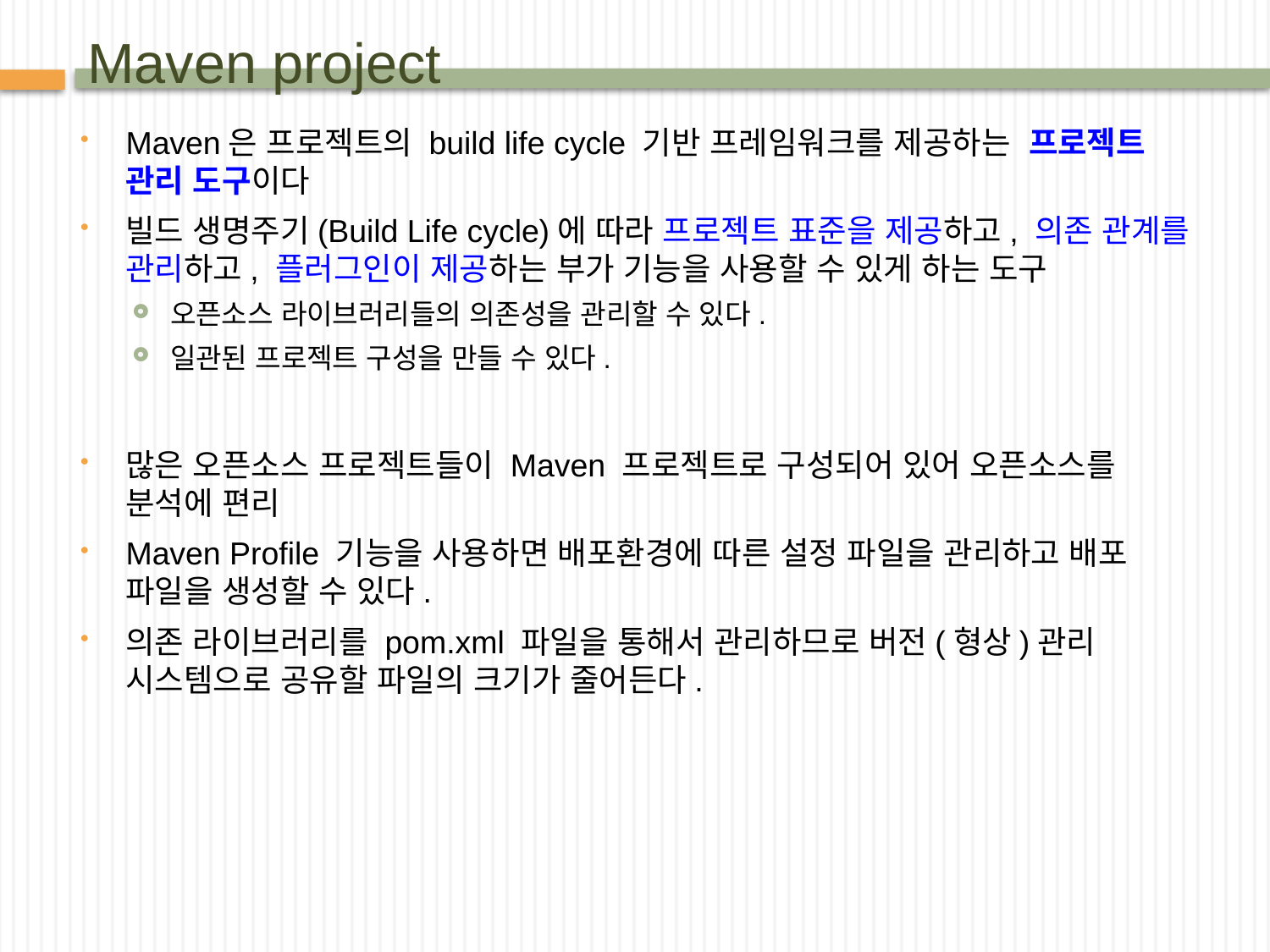

# Maven project
Maven은 프로젝트의 build life cycle 기반 프레임워크를 제공하는  프로젝트 관리 도구이다
빌드 생명주기(Build Life cycle)에 따라 프로젝트 표준을 제공하고, 의존 관계를 관리하고, 플러그인이 제공하는 부가 기능을 사용할 수 있게 하는 도구
오픈소스 라이브러리들의 의존성을 관리할 수 있다.
일관된 프로젝트 구성을 만들 수 있다.

많은 오픈소스 프로젝트들이 Maven 프로젝트로 구성되어 있어 오픈소스를 분석에 편리
Maven Profile 기능을 사용하면 배포환경에 따른 설정 파일을 관리하고 배포 파일을 생성할 수 있다.
의존 라이브러리를 pom.xml 파일을 통해서 관리하므로 버전(형상)관리 시스템으로 공유할 파일의 크기가 줄어든다.